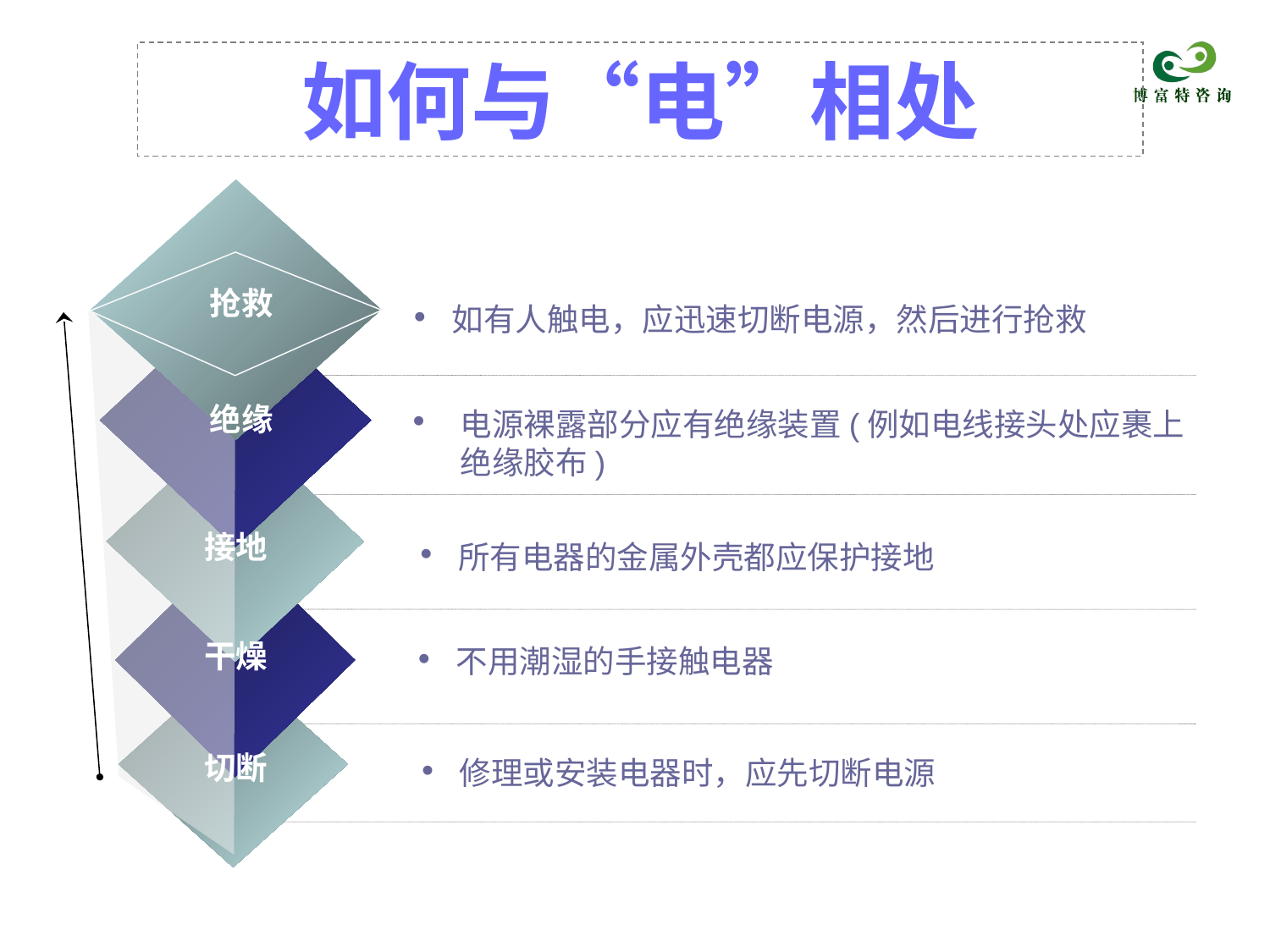

如何与“电”相处

抢救
  如有人触电，应迅速切断电源，然后进行抢救

绝缘
电源裸露部分应有绝缘装置(例如电线接头处应裹上 绝缘胶布)

接地
  所有电器的金属外壳都应保护接地

干燥
  不用潮湿的手接触电器

切断
  修理或安装电器时，应先切断电源